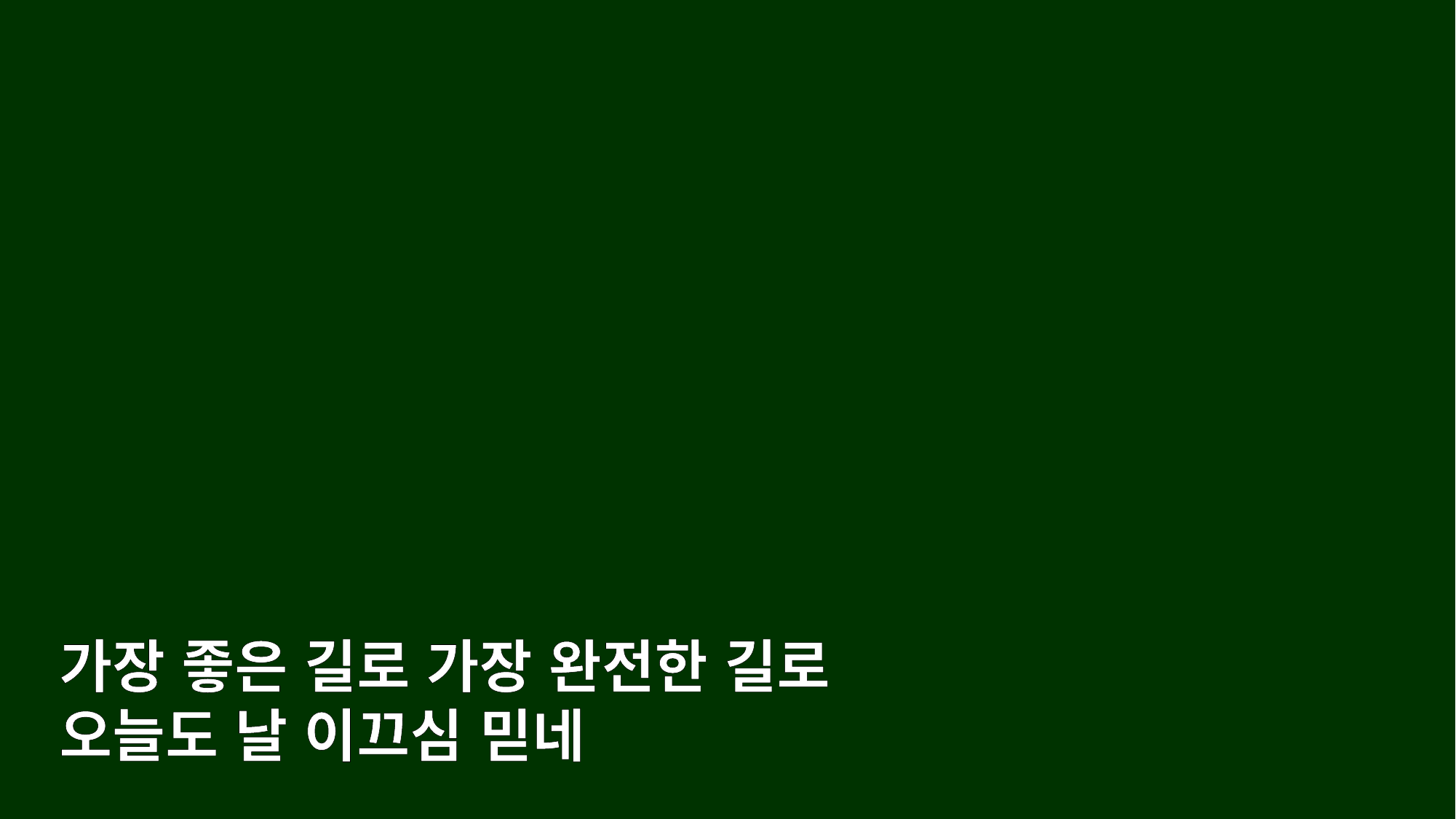

가장 좋은 길로 가장 완전한 길로
오늘도 날 이끄심 믿네